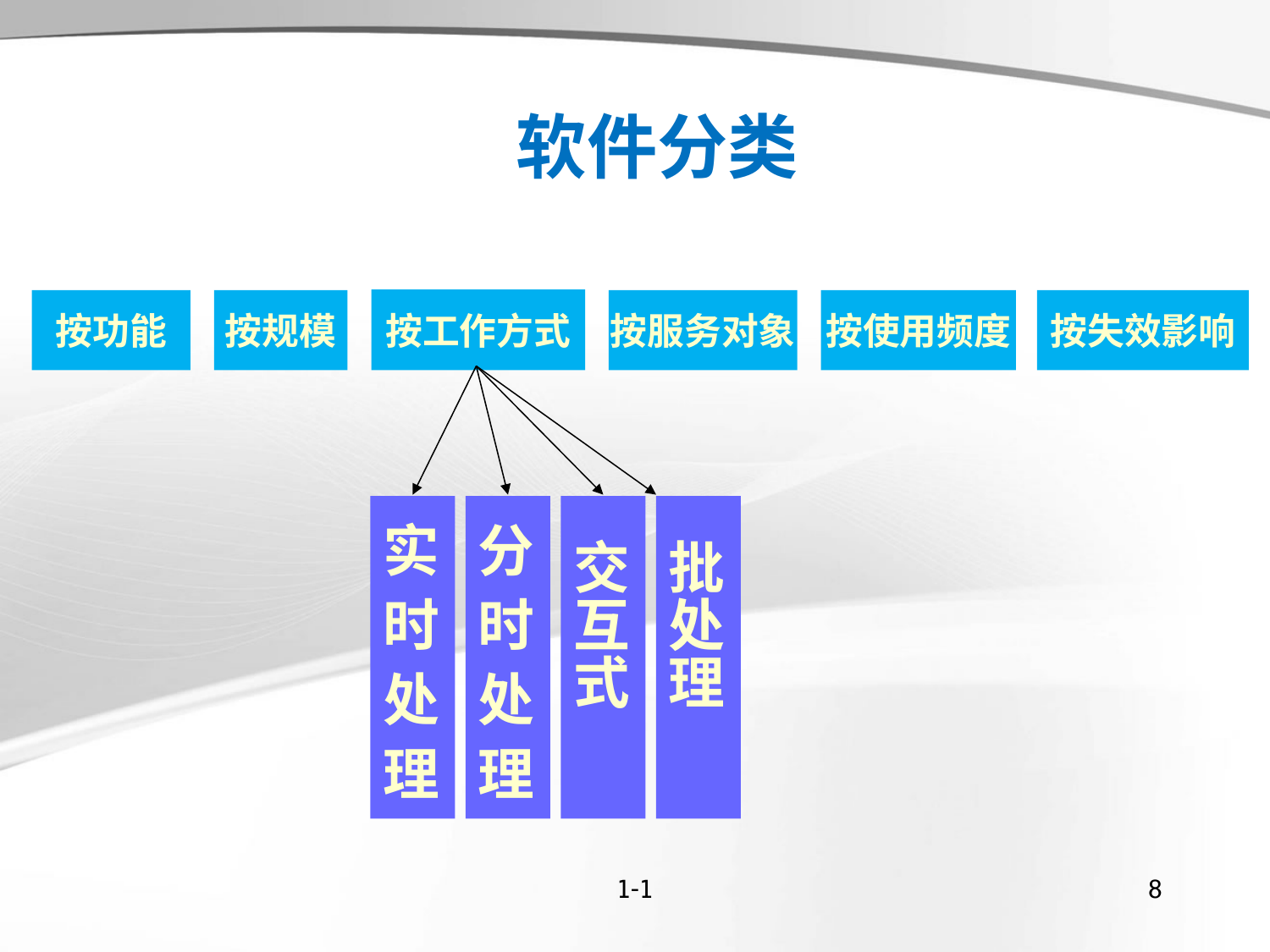

软件分类
按工作方式
按功能
按规模
按服务对象
按使用频度
按失效影响
实
时
处
理
分
时
处
理
交
互
式

批
处
理

1-1
8